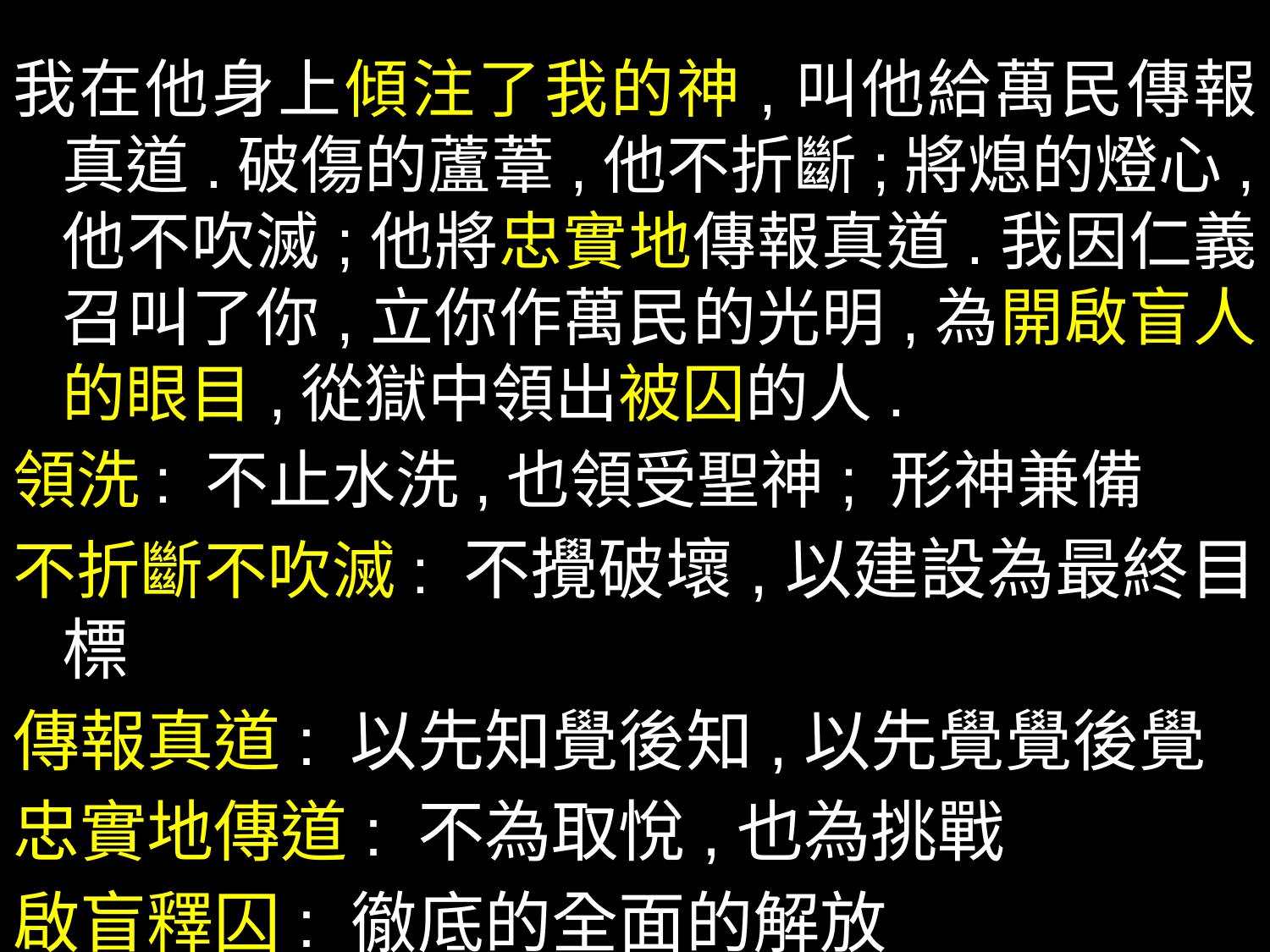

我在他身上傾注了我的神,叫他給萬民傳報真道.破傷的蘆葦,他不折斷;將熄的燈心,他不吹滅;他將忠實地傳報真道.我因仁義召叫了你,立你作萬民的光明,為開啟盲人的眼目,從獄中領出被囚的人.
領洗: 不止水洗,也領受聖神; 形神兼備
不折斷不吹滅: 不攪破壞,以建設為最終目標
傳報真道: 以先知覺後知,以先覺覺後覺
忠實地傳道: 不為取悅,也為挑戰
啟盲釋囚: 徹底的全面的解放